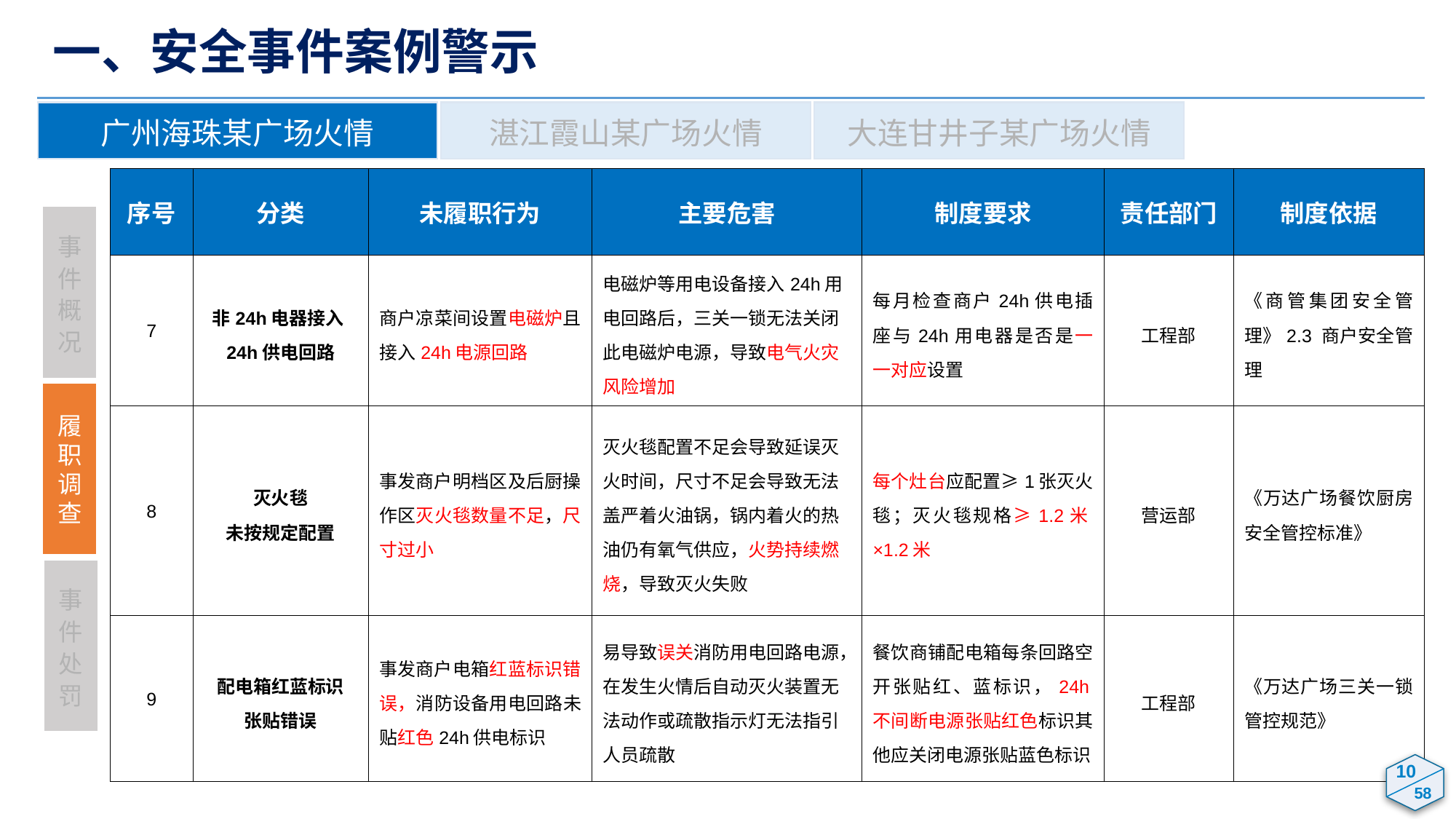

一、安全事件案例警示
广州海珠某广场火情
湛江霞山某广场火情
大连甘井子某广场火情
| 序号 | 分类 | 未履职行为 | 主要危害 | 制度要求 | 责任部门 | 制度依据 |
| --- | --- | --- | --- | --- | --- | --- |
| 7 | 非24h电器接入24h供电回路 | 商户凉菜间设置电磁炉且接入24h电源回路 | 电磁炉等用电设备接入24h用电回路后，三关一锁无法关闭此电磁炉电源，导致电气火灾风险增加 | 每月检查商户24h供电插座与24h用电器是否是一一对应设置 | 工程部 | 《商管集团安全管理》2.3 商户安全管理 |
| 8 | 灭火毯 未按规定配置 | 事发商户明档区及后厨操作区灭火毯数量不足，尺寸过小 | 灭火毯配置不足会导致延误灭火时间，尺寸不足会导致无法盖严着火油锅，锅内着火的热油仍有氧气供应，火势持续燃烧，导致灭火失败 | 每个灶台应配置≥1张灭火毯；灭火毯规格≥1.2米×1.2米 | 营运部 | 《万达广场餐饮厨房安全管控标准》 |
| 9 | 配电箱红蓝标识 张贴错误 | 事发商户电箱红蓝标识错误，消防设备用电回路未贴红色24h供电标识 | 易导致误关消防用电回路电源，在发生火情后自动灭火装置无法动作或疏散指示灯无法指引人员疏散 | 餐饮商铺配电箱每条回路空开张贴红、蓝标识，24h不间断电源张贴红色标识其他应关闭电源张贴蓝色标识 | 工程部 | 《万达广场三关一锁管控规范》 |
事件概况
履职调查
事件处罚
8
10

58